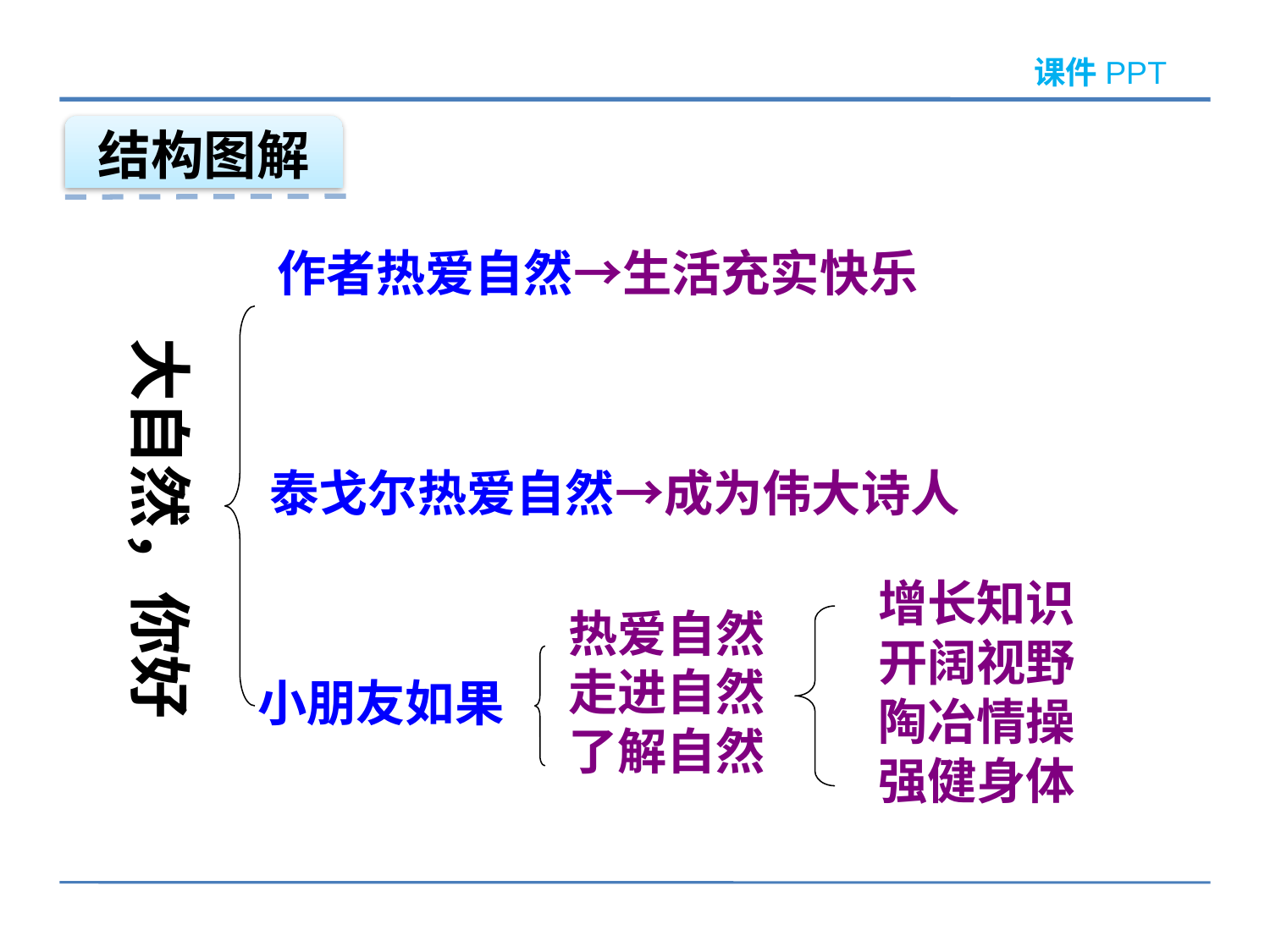

课件PPT
结构图解
作者热爱自然→生活充实快乐

大自然，你好
泰戈尔热爱自然→成为伟大诗人
增长知识
开阔视野
陶冶情操
强健身体
热爱自然
走进自然
了解自然

小朋友如果